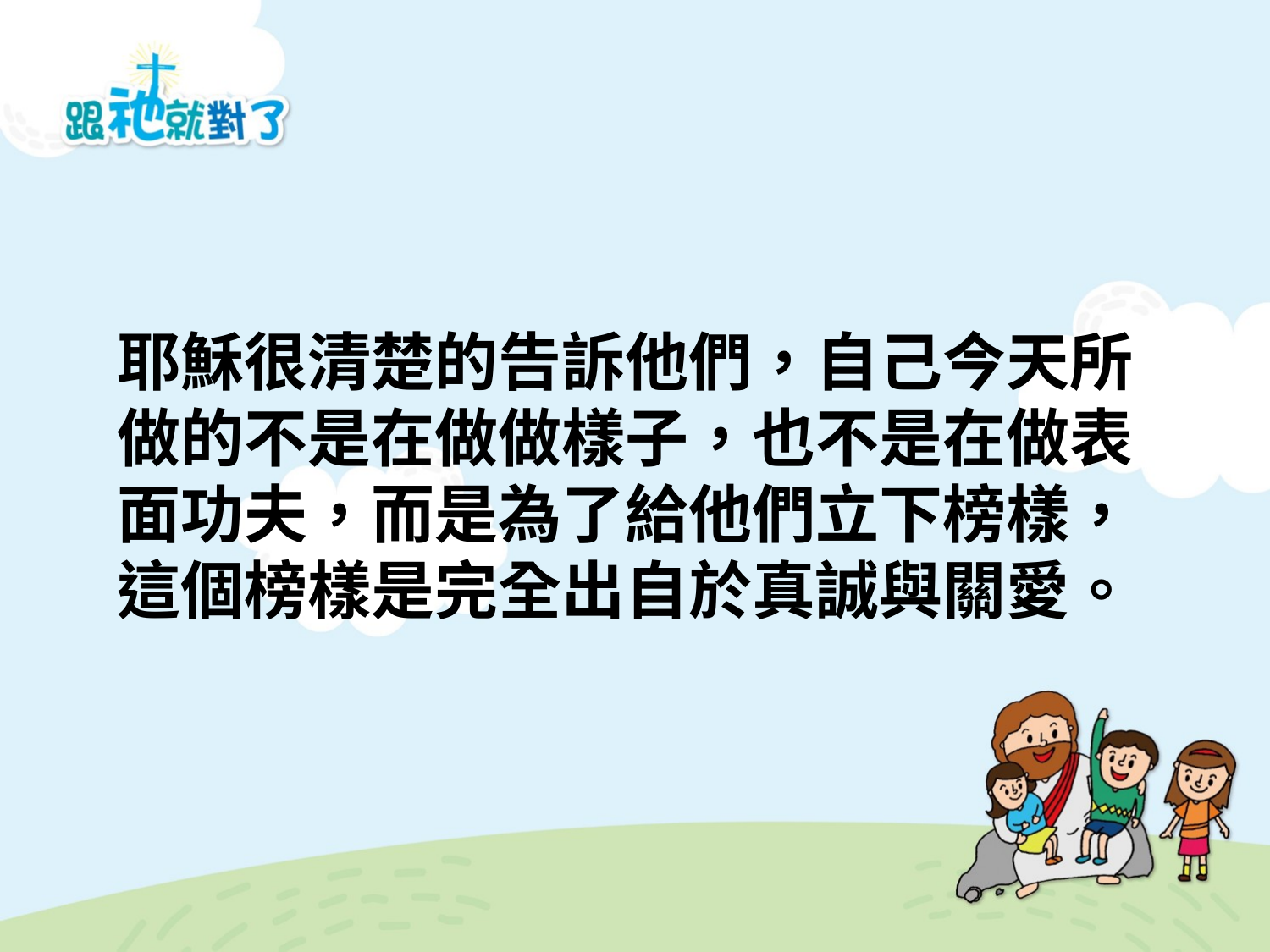

耶穌很清楚的告訴他們，自己今天所做的不是在做做樣子，也不是在做表面功夫，而是為了給他們立下榜樣，這個榜樣是完全出自於真誠與關愛。